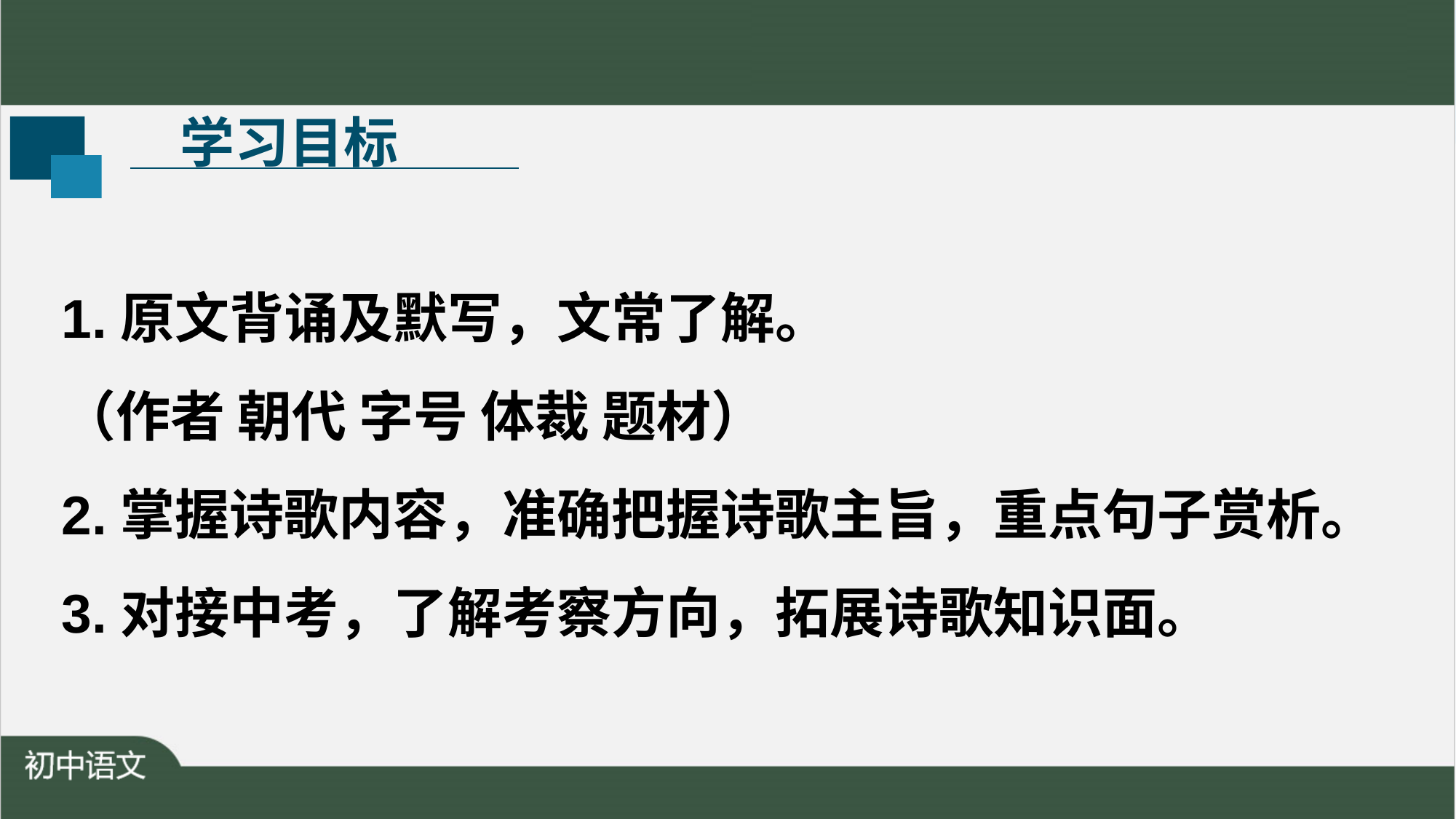

学习目标

1.原文背诵及默写，文常了解。
（作者 朝代 字号 体裁 题材）
2.掌握诗歌内容，准确把握诗歌主旨，重点句子赏析。3.对接中考，了解考察方向，拓展诗歌知识面。